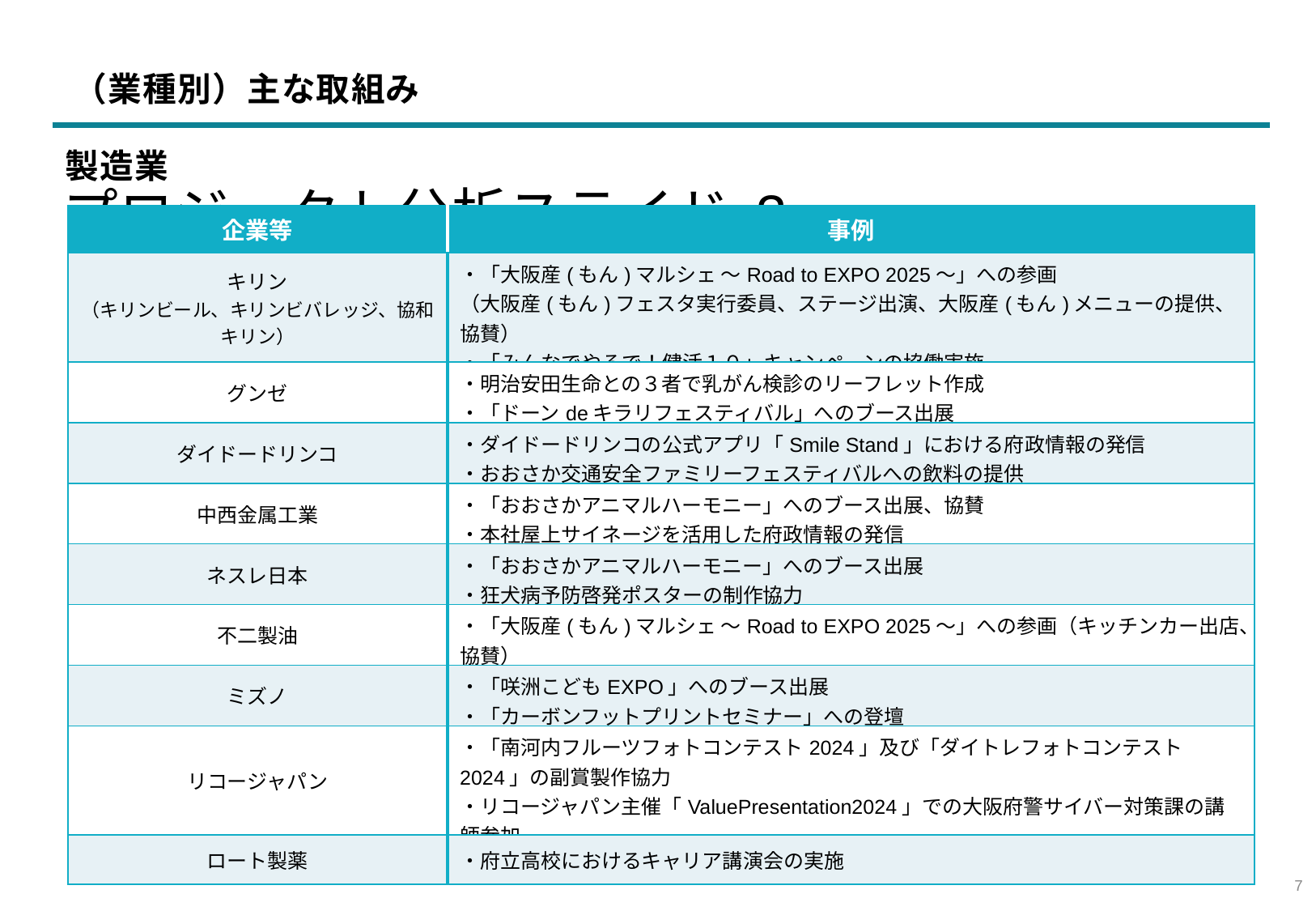

（業種別）主な取組み
製造業
プロジェクト分析スライド 3
| 企業等 | 事例 |
| --- | --- |
| キリン （キリンビール、キリンビバレッジ、協和キリン） | ・「大阪産(もん)マルシェ ～Road to EXPO 2025～」への参画 （大阪産(もん)フェスタ実行委員、ステージ出演、大阪産(もん)メニューの提供、協賛） ・「みんなでやるで！健活１０」キャンペーンの協働実施 |
| グンゼ | ・明治安田生命との３者で乳がん検診のリーフレット作成 ・「ドーンdeキラリフェスティバル」へのブース出展 |
| ダイドードリンコ | ・ダイドードリンコの公式アプリ「Smile Stand」における府政情報の発信 ・おおさか交通安全ファミリーフェスティバルへの飲料の提供 |
| 中西金属工業 | ・「おおさかアニマルハーモニー」へのブース出展、協賛 ・本社屋上サイネージを活用した府政情報の発信 |
| ネスレ日本 | ・「おおさかアニマルハーモニー」へのブース出展 ・狂犬病予防啓発ポスターの制作協力 |
| 不二製油 | ・「大阪産(もん)マルシェ ～Road to EXPO 2025～」への参画（キッチンカー出店、協賛） |
| ミズノ | ・「咲洲こどもEXPO」へのブース出展 ・「カーボンフットプリントセミナー」への登壇 |
| リコージャパン | ・「南河内フルーツフォトコンテスト2024」及び「ダイトレフォトコンテスト2024」の副賞製作協力 ・リコージャパン主催「ValuePresentation2024」での大阪府警サイバー対策課の講師参加 |
| ロート製薬 | ・府立高校におけるキャリア講演会の実施 |
7